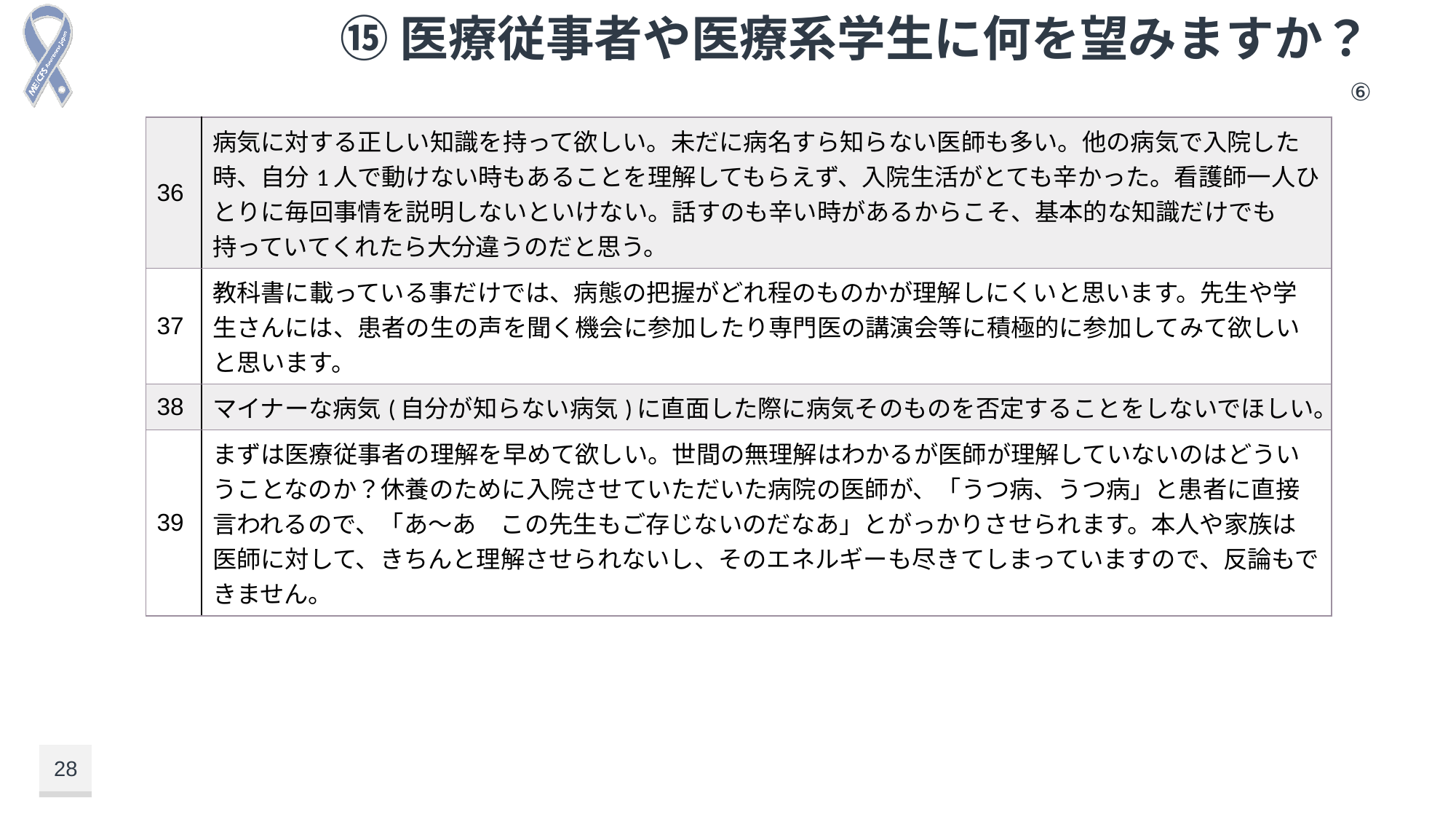

# ⑮医療従事者や医療系学生に何を望みますか？
⑥
| 36 | 病気に対する正しい知識を持って欲しい。未だに病名すら知らない医師も多い。他の病気で入院した時、自分1人で動けない時もあることを理解してもらえず、入院生活がとても辛かった。看護師一人ひとりに毎回事情を説明しないといけない。話すのも辛い時があるからこそ、基本的な知識だけでも持っていてくれたら大分違うのだと思う。 |
| --- | --- |
| 37 | 教科書に載っている事だけでは、病態の把握がどれ程のものかが理解しにくいと思います。先生や学生さんには、患者の生の声を聞く機会に参加したり専門医の講演会等に積極的に参加してみて欲しいと思います。 |
| 38 | マイナーな病気(自分が知らない病気)に直面した際に病気そのものを否定することをしないでほしい。 |
| 39 | まずは医療従事者の理解を早めて欲しい。世間の無理解はわかるが医師が理解していないのはどういうことなのか？休養のために入院させていただいた病院の医師が、「うつ病、うつ病」と患者に直接言われるので、「あ～あ　この先生もご存じないのだなあ」とがっかりさせられます。本人や家族は医師に対して、きちんと理解させられないし、そのエネルギーも尽きてしまっていますので、反論もできません。 |
28